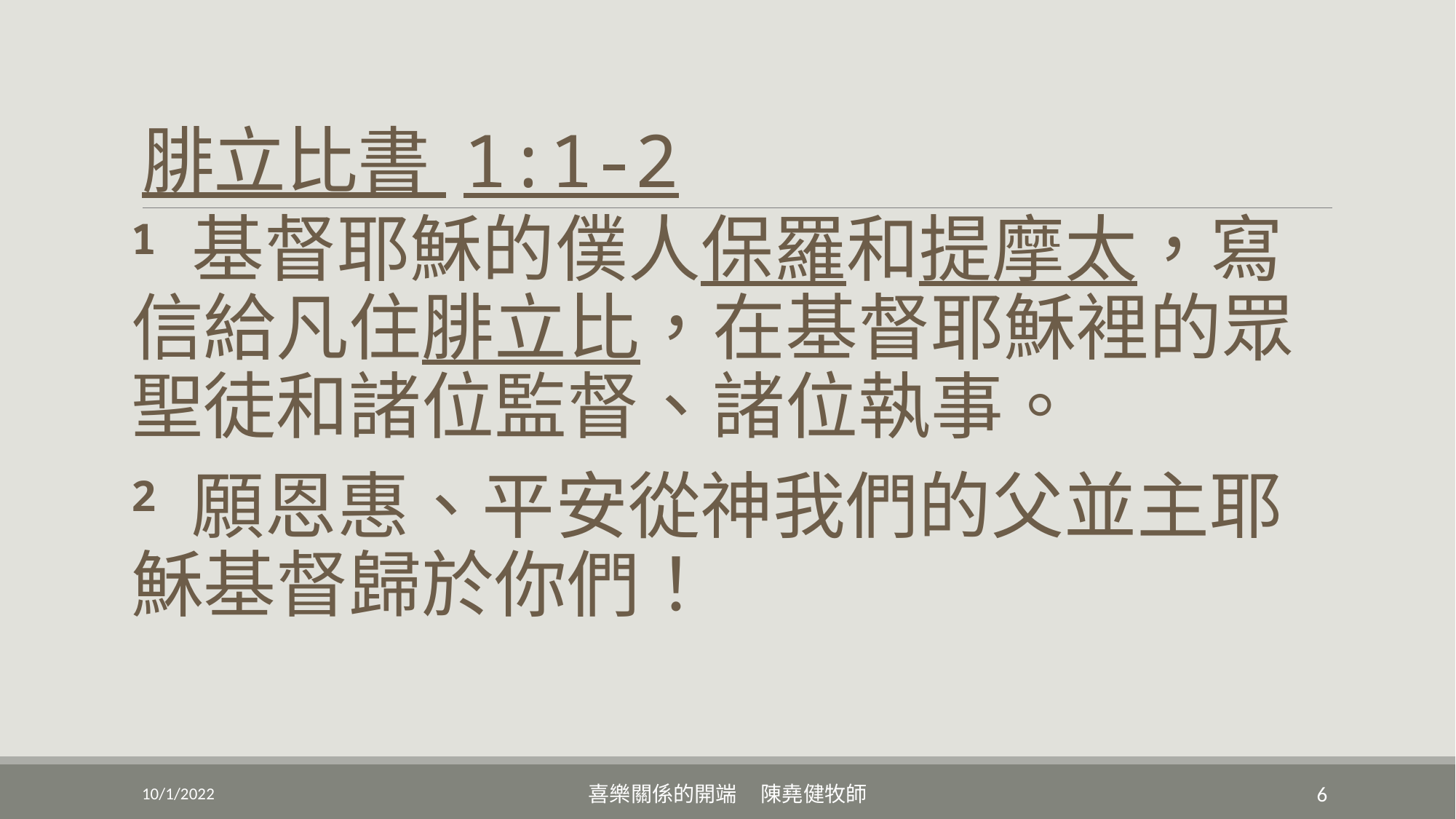

# 腓立比書 1:1-2
1 基督耶穌的僕人保羅和提摩太，寫信給凡住腓立比，在基督耶穌裡的眾聖徒和諸位監督、諸位執事。
2 願恩惠、平安從神我們的父並主耶穌基督歸於你們！
10/1/2022
喜樂關係的開端     陳堯健牧師
6